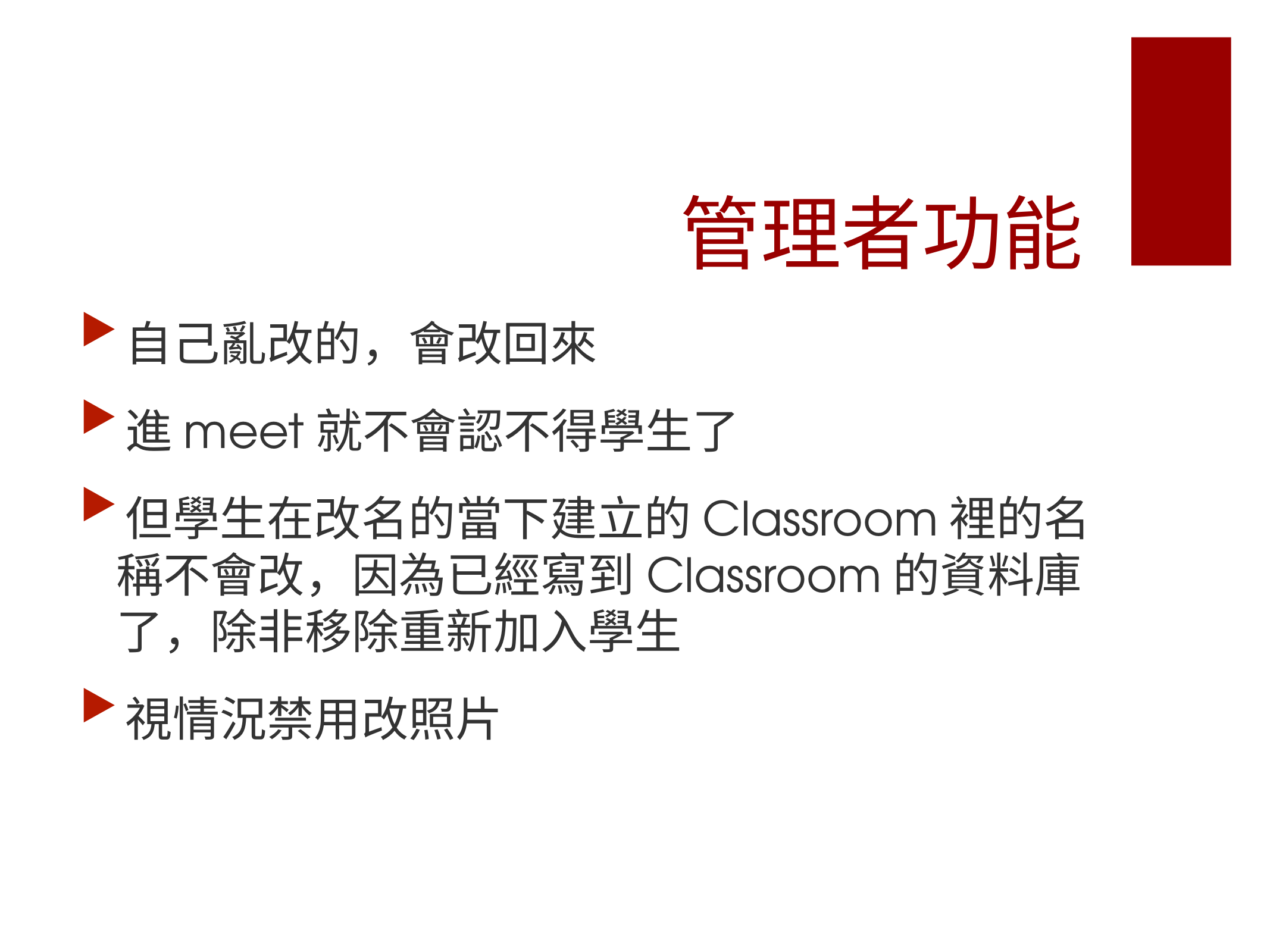

# 管理者功能
自己亂改的，會改回來
進meet就不會認不得學生了
但學生在改名的當下建立的Classroom裡的名稱不會改，因為已經寫到Classroom的資料庫了，除非移除重新加入學生
視情況禁用改照片